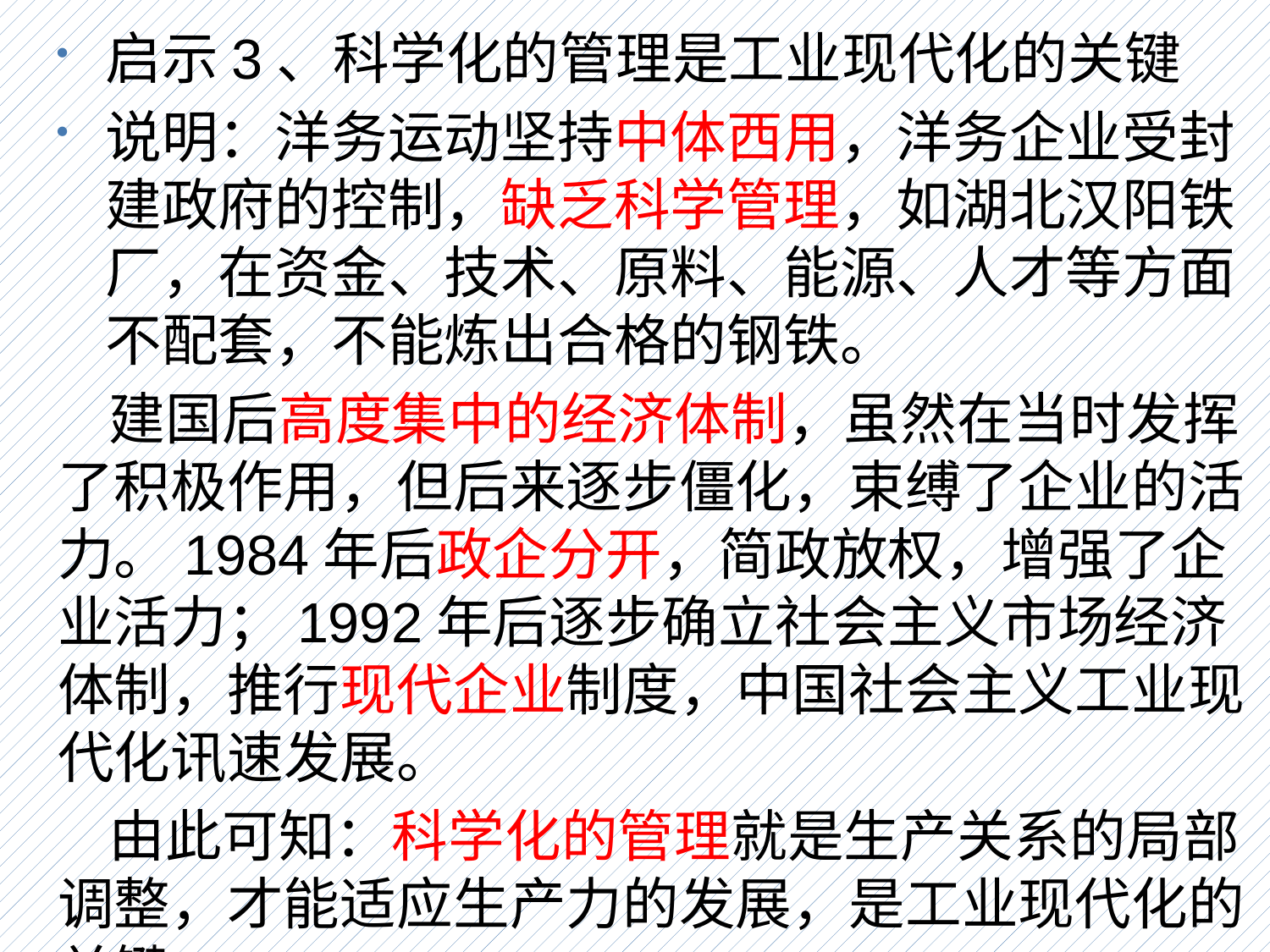

启示3、科学化的管理是工业现代化的关键
说明：洋务运动坚持中体西用，洋务企业受封建政府的控制，缺乏科学管理，如湖北汉阳铁厂，在资金、技术、原料、能源、人才等方面不配套，不能炼出合格的钢铁。
   建国后高度集中的经济体制，虽然在当时发挥了积极作用，但后来逐步僵化，束缚了企业的活力。1984年后政企分开，简政放权，增强了企业活力；1992年后逐步确立社会主义市场经济体制，推行现代企业制度，中国社会主义工业现代化讯速发展。
   由此可知：科学化的管理就是生产关系的局部调整，才能适应生产力的发展，是工业现代化的关键。